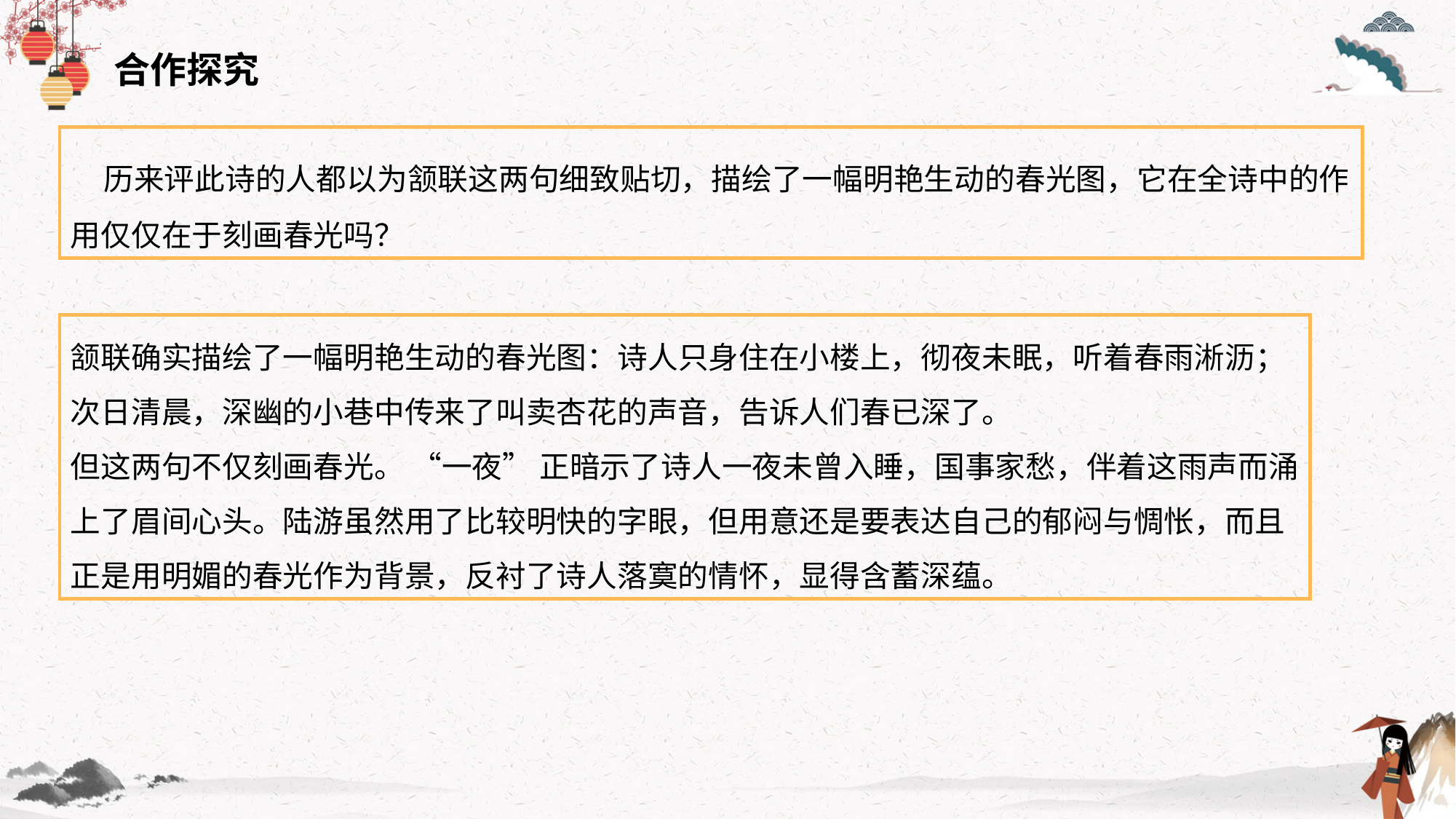

合作探究
   历来评此诗的人都以为颔联这两句细致贴切，描绘了一幅明艳生动的春光图，它在全诗中的作用仅仅在于刻画春光吗？
颔联确实描绘了一幅明艳生动的春光图：诗人只身住在小楼上，彻夜未眠，听着春雨淅沥；次日清晨，深幽的小巷中传来了叫卖杏花的声音，告诉人们春已深了。
但这两句不仅刻画春光。 “一夜” 正暗示了诗人一夜未曾入睡，国事家愁，伴着这雨声而涌上了眉间心头。陆游虽然用了比较明快的字眼，但用意还是要表达自己的郁闷与惆怅，而且正是用明媚的春光作为背景，反衬了诗人落寞的情怀，显得含蓄深蕴。